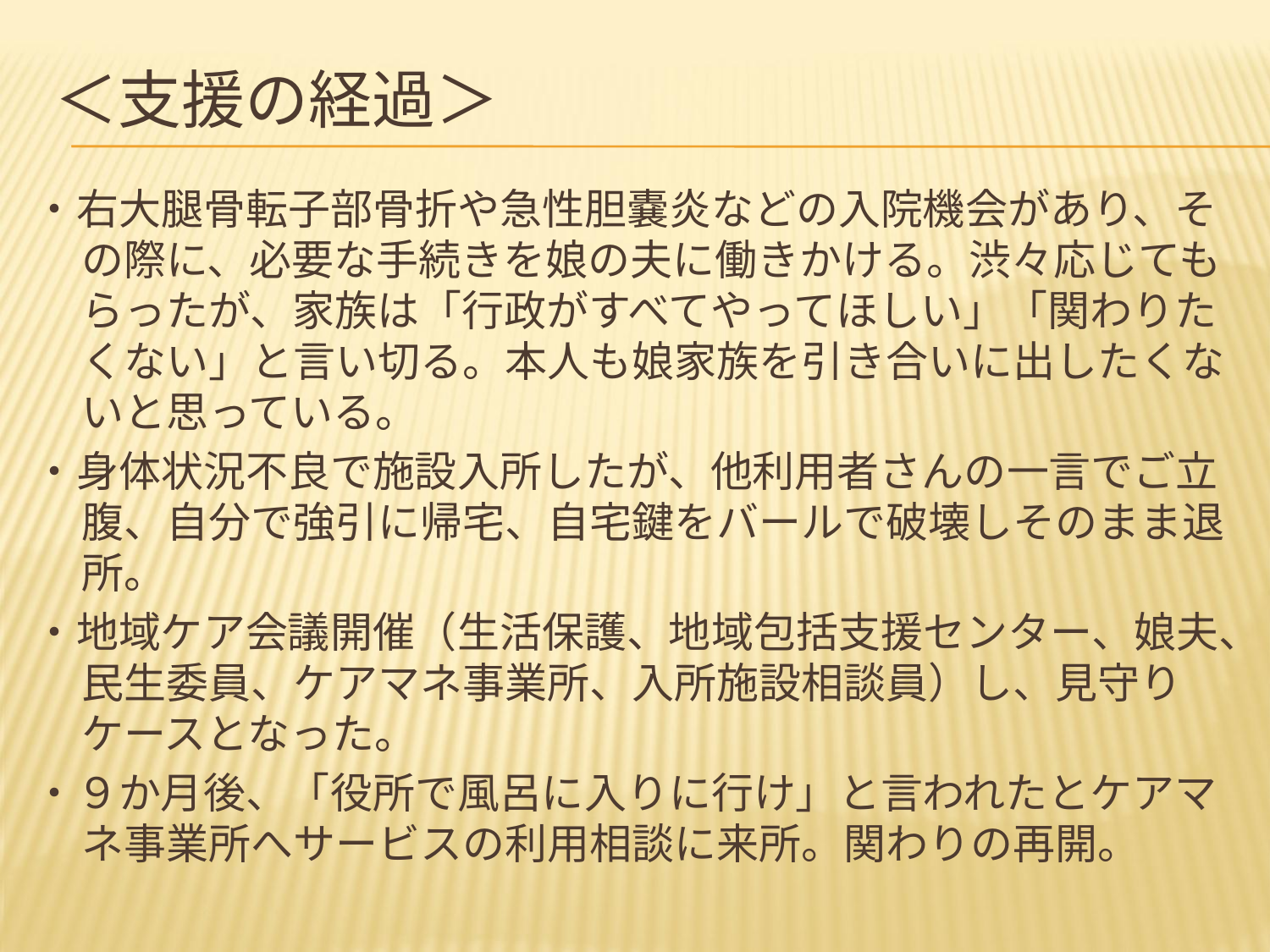

# ＜支援の経過＞
・右大腿骨転子部骨折や急性胆嚢炎などの入院機会があり、その際に、必要な手続きを娘の夫に働きかける。渋々応じてもらったが、家族は「行政がすべてやってほしい」「関わりたくない」と言い切る。本人も娘家族を引き合いに出したくないと思っている。
・身体状況不良で施設入所したが、他利用者さんの一言でご立腹、自分で強引に帰宅、自宅鍵をバールで破壊しそのまま退所。
・地域ケア会議開催（生活保護、地域包括支援センター、娘夫、民生委員、ケアマネ事業所、入所施設相談員）し、見守りケースとなった。
・９か月後、「役所で風呂に入りに行け」と言われたとケアマネ事業所へサービスの利用相談に来所。関わりの再開。